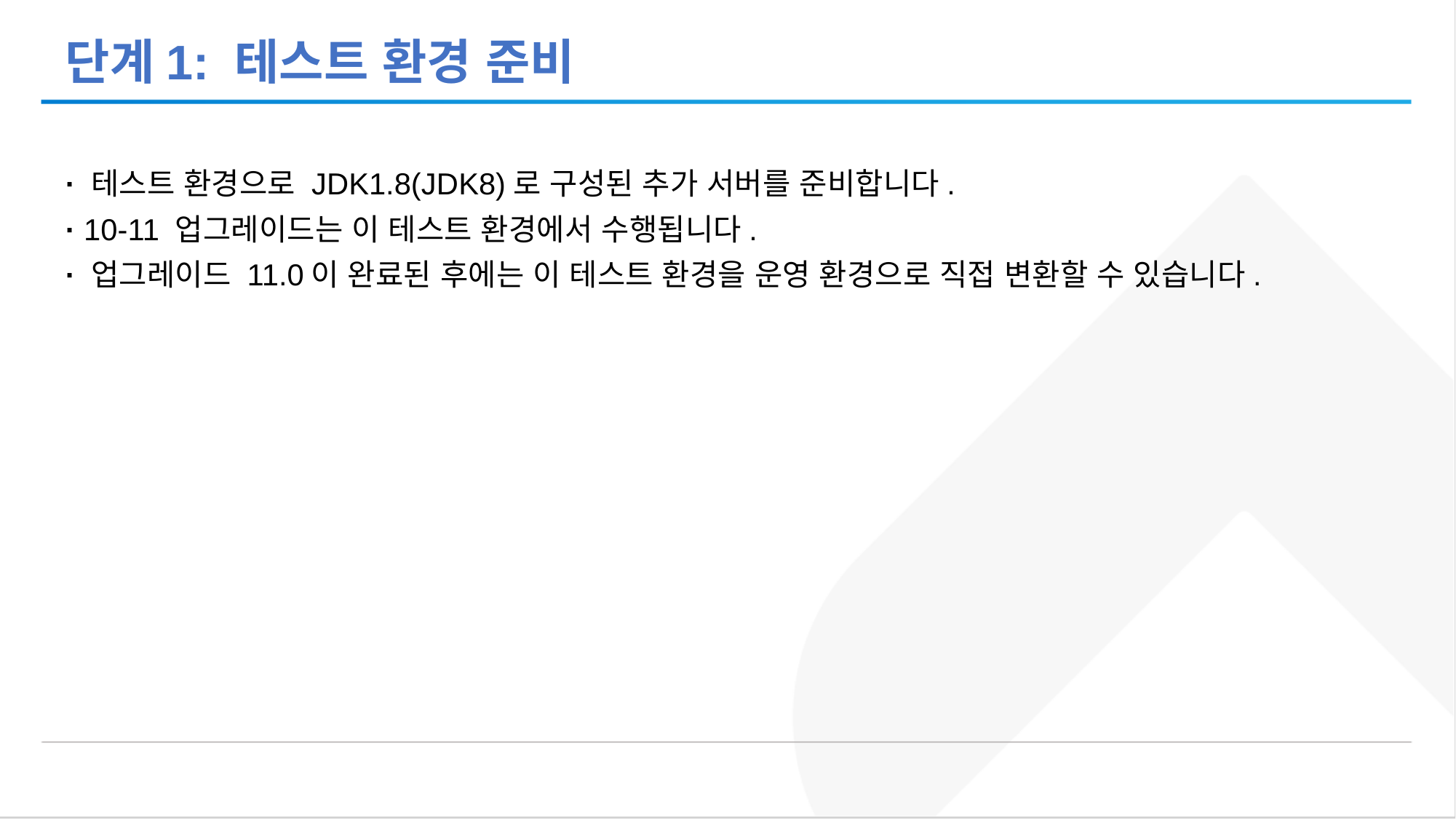

단계1: 테스트 환경 준비
· 테스트 환경으로 JDK1.8(JDK8)로 구성된 추가 서버를 준비합니다.
· 10-11 업그레이드는 이 테스트 환경에서 수행됩니다.
· 업그레이드 11.0이 완료된 후에는 이 테스트 환경을 운영 환경으로 직접 변환할 수 있습니다.